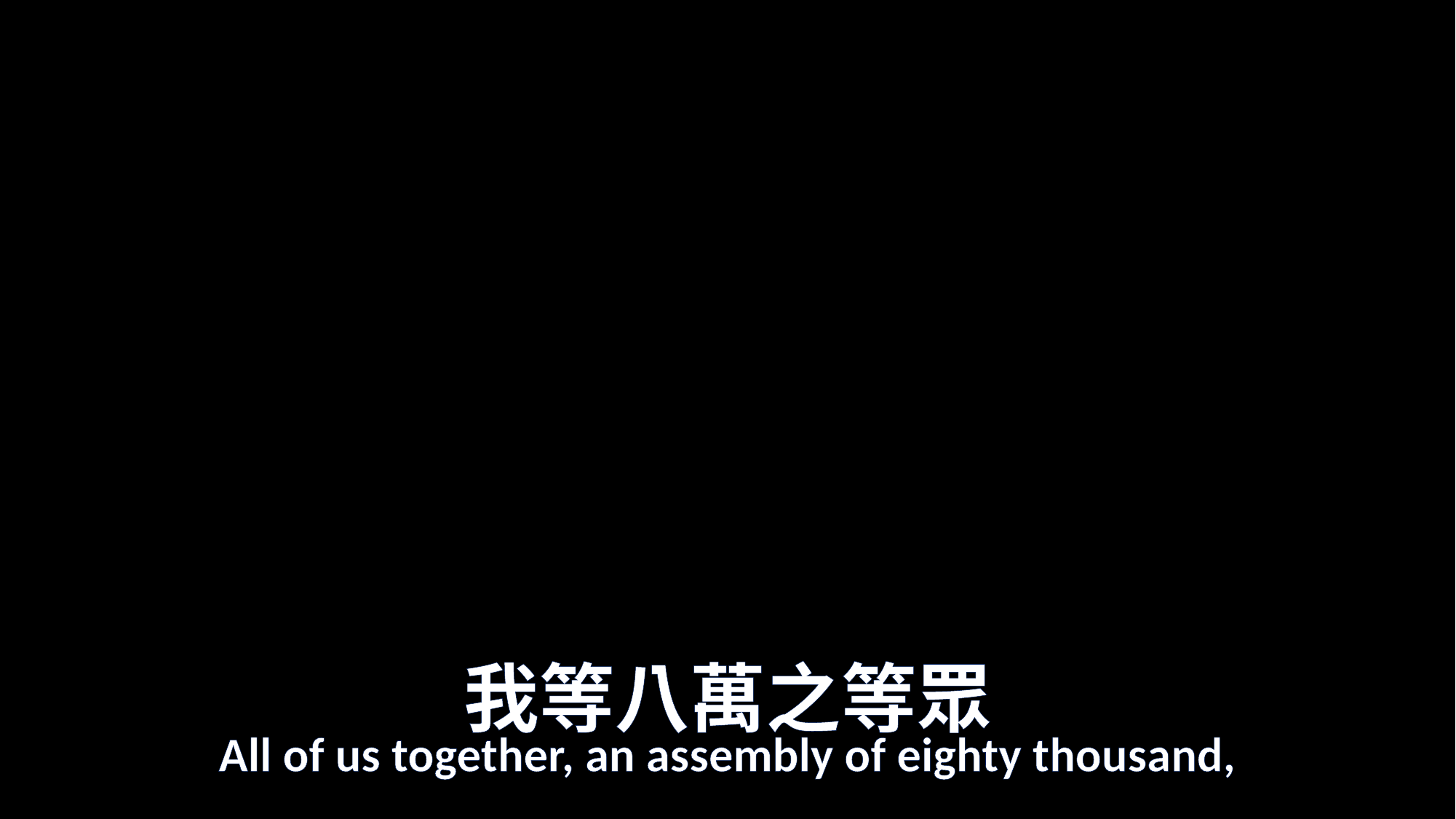

# 我等八萬之等眾
All of us together, an assembly of eighty thousand,